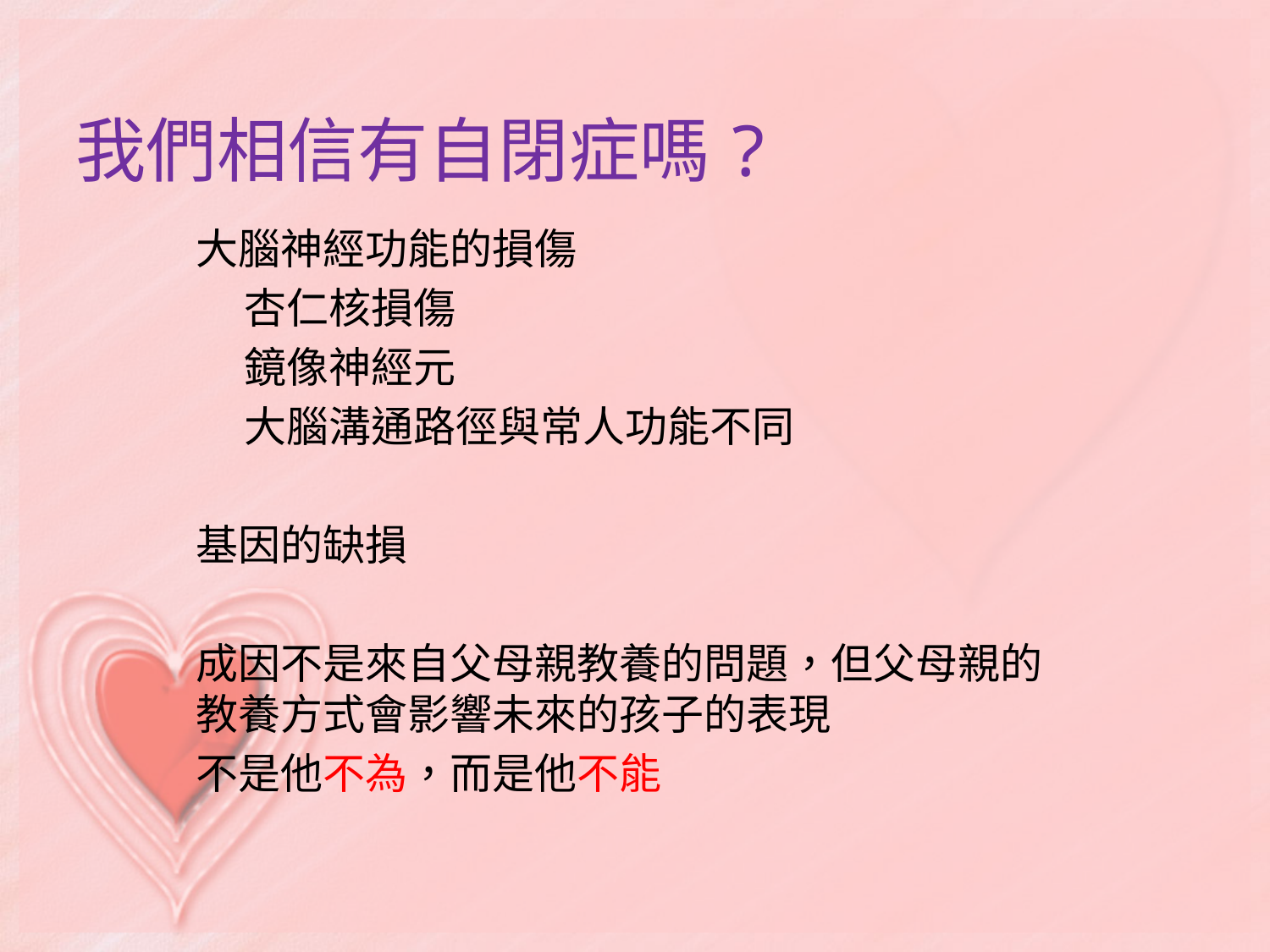

# 我們相信有自閉症嗎?
大腦神經功能的損傷
    杏仁核損傷
    鏡像神經元
    大腦溝通路徑與常人功能不同

基因的缺損

成因不是來自父母親教養的問題，但父母親的教養方式會影響未來的孩子的表現
不是他不為，而是他不能